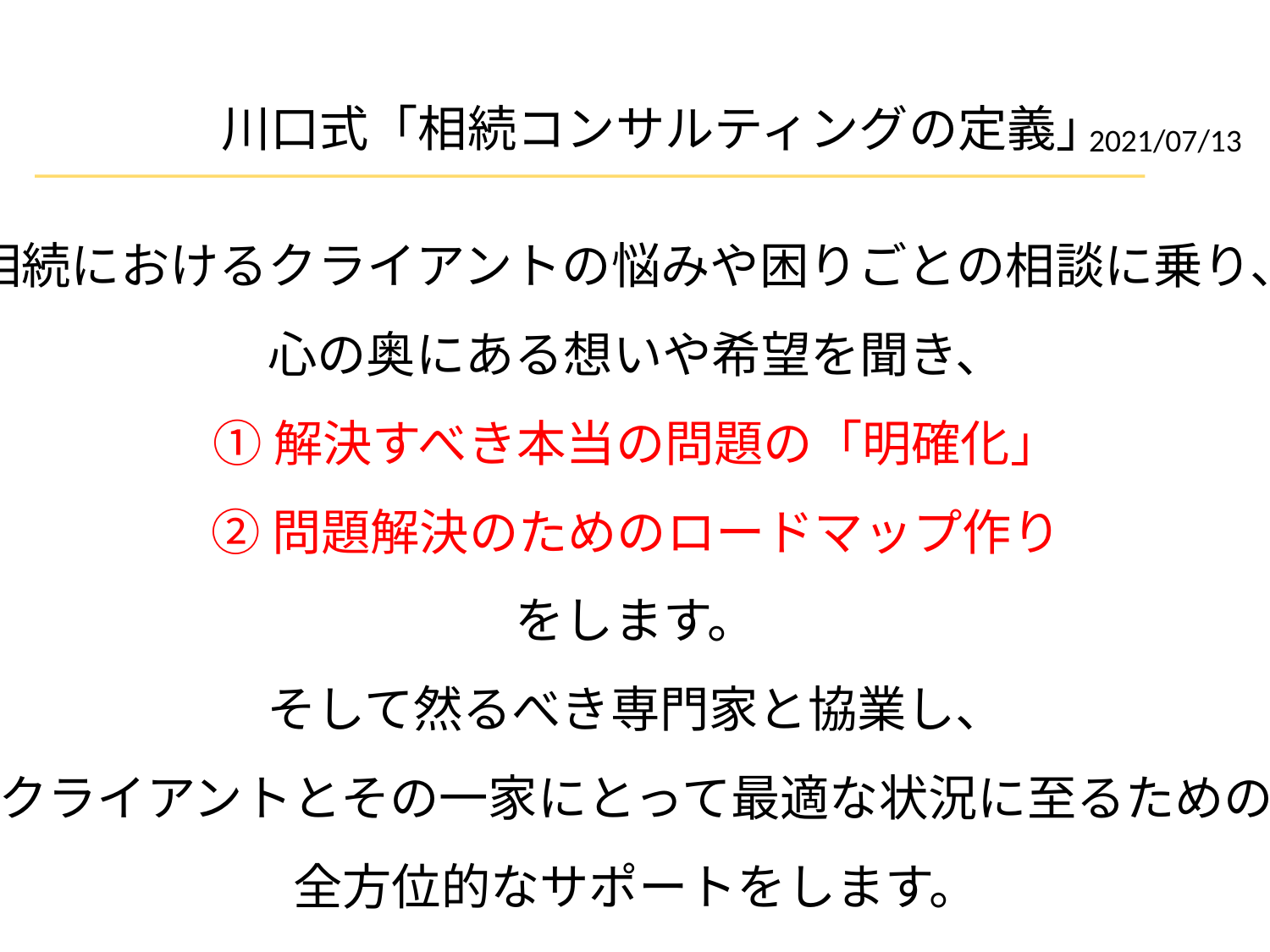

川口式「相続コンサルティングの定義」
2021/07/13
相続におけるクライアントの悩みや困りごとの相談に乗り、
心の奥にある想いや希望を聞き、
①解決すべき本当の問題の「明確化」
②問題解決のためのロードマップ作り
をします。
そして然るべき専門家と協業し、
クライアントとその一家にとって最適な状況に至るための
全方位的なサポートをします。